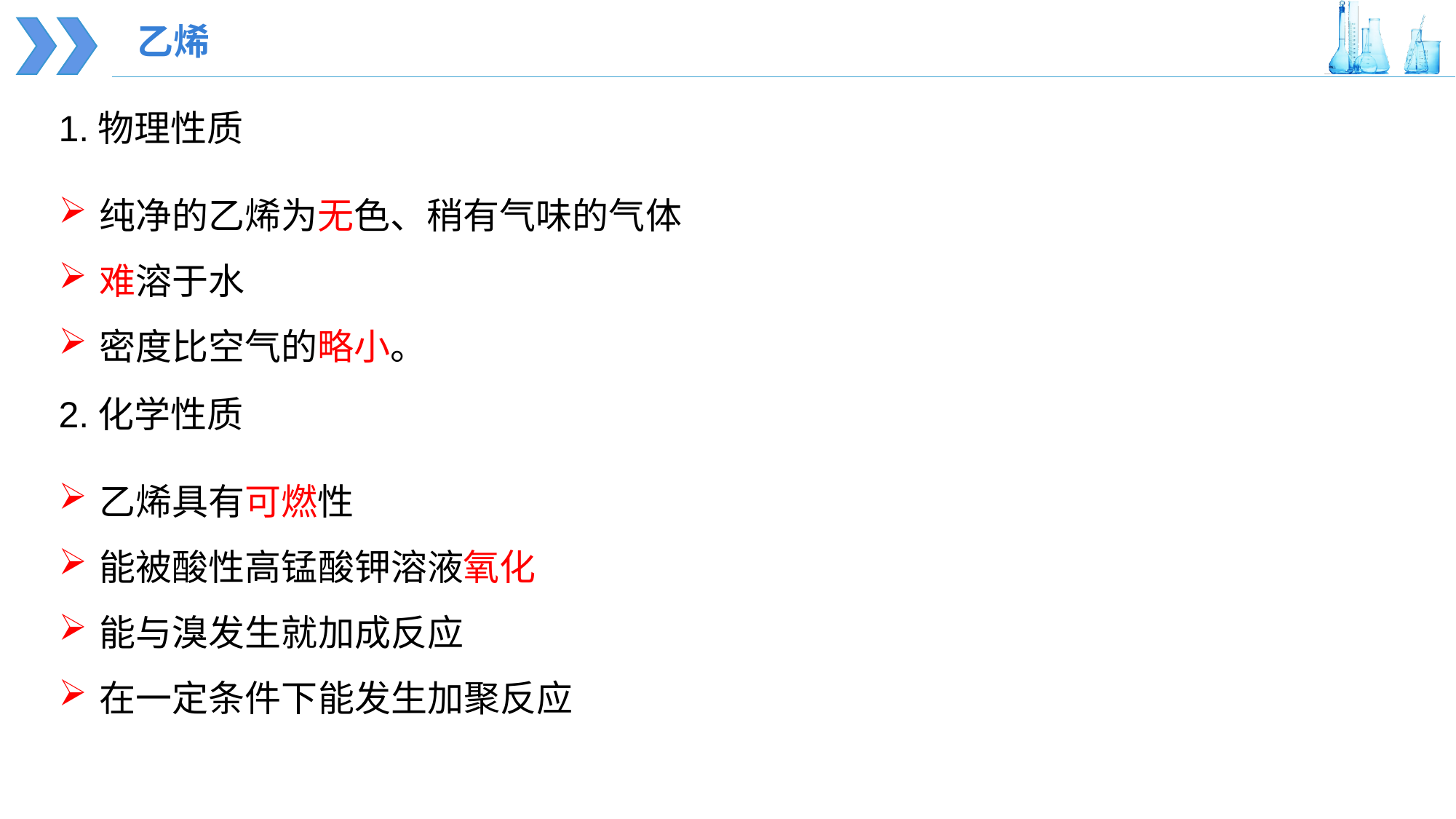

乙烯
1.物理性质
纯净的乙烯为无色、稍有气味的气体
难溶于水
密度比空气的略小。

2.化学性质
乙烯具有可燃性
能被酸性高锰酸钾溶液氧化
能与溴发生就加成反应
在一定条件下能发生加聚反应